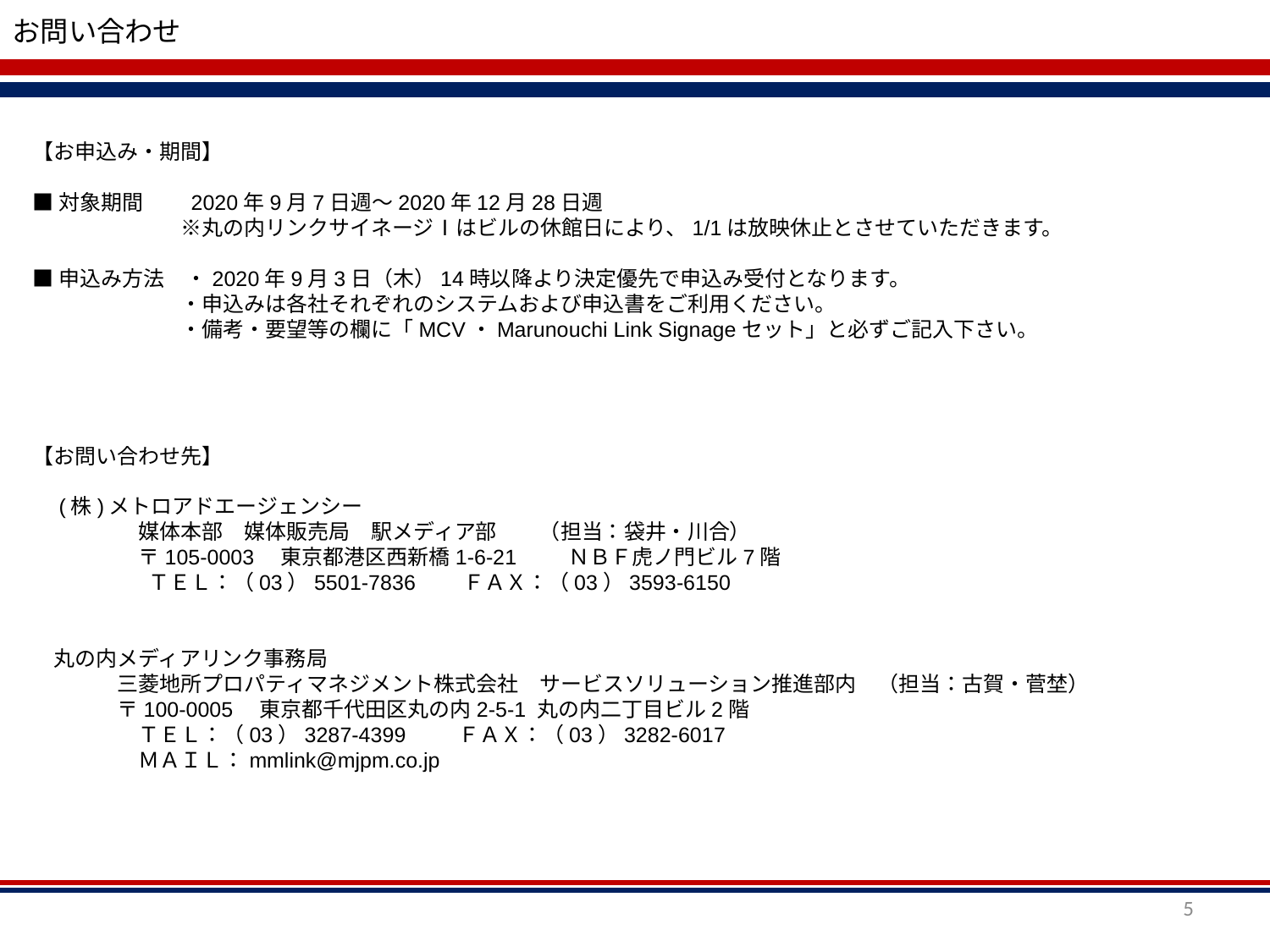

お問い合わせ

【お申込み・期間】

■対象期間　　2020年9月7日週～2020年12月28日週
　　　　　　　※丸の内リンクサイネージⅠはビルの休館日により、1/1は放映休止とさせていただきます。

■申込み方法　・2020年9月3日（木）14時以降より決定優先で申込み受付となります。
　　　　　　　・申込みは各社それぞれのシステムおよび申込書をご利用ください。
　　　　　　　・備考・要望等の欄に「MCV・Marunouchi Link Signageセット」と必ずご記入下さい。

【お問い合わせ先】

　(株)メトロアドエージェンシー
　　　　　媒体本部　媒体販売局　駅メディア部　　（担当：袋井・川合）
　　　　　〒105-0003　東京都港区西新橋1-6-21　　 ＮＢＦ虎ノ門ビル7階
 　　　　　ＴＥＬ：（03）5501-7836　　ＦＡＸ：（03）3593-6150

　丸の内メディアリンク事務局
　　　　三菱地所プロパティマネジメント株式会社　サービスソリューション推進部内　（担当：古賀・菅埜）
　　　　〒100-0005　東京都千代田区丸の内2-5-1 丸の内二丁目ビル2階
　　　　　ＴＥＬ：（03）3287-4399　　 ＦＡＸ：（03）3282-6017
　　　　　ＭＡＩＬ：mmlink@mjpm.co.jp

5